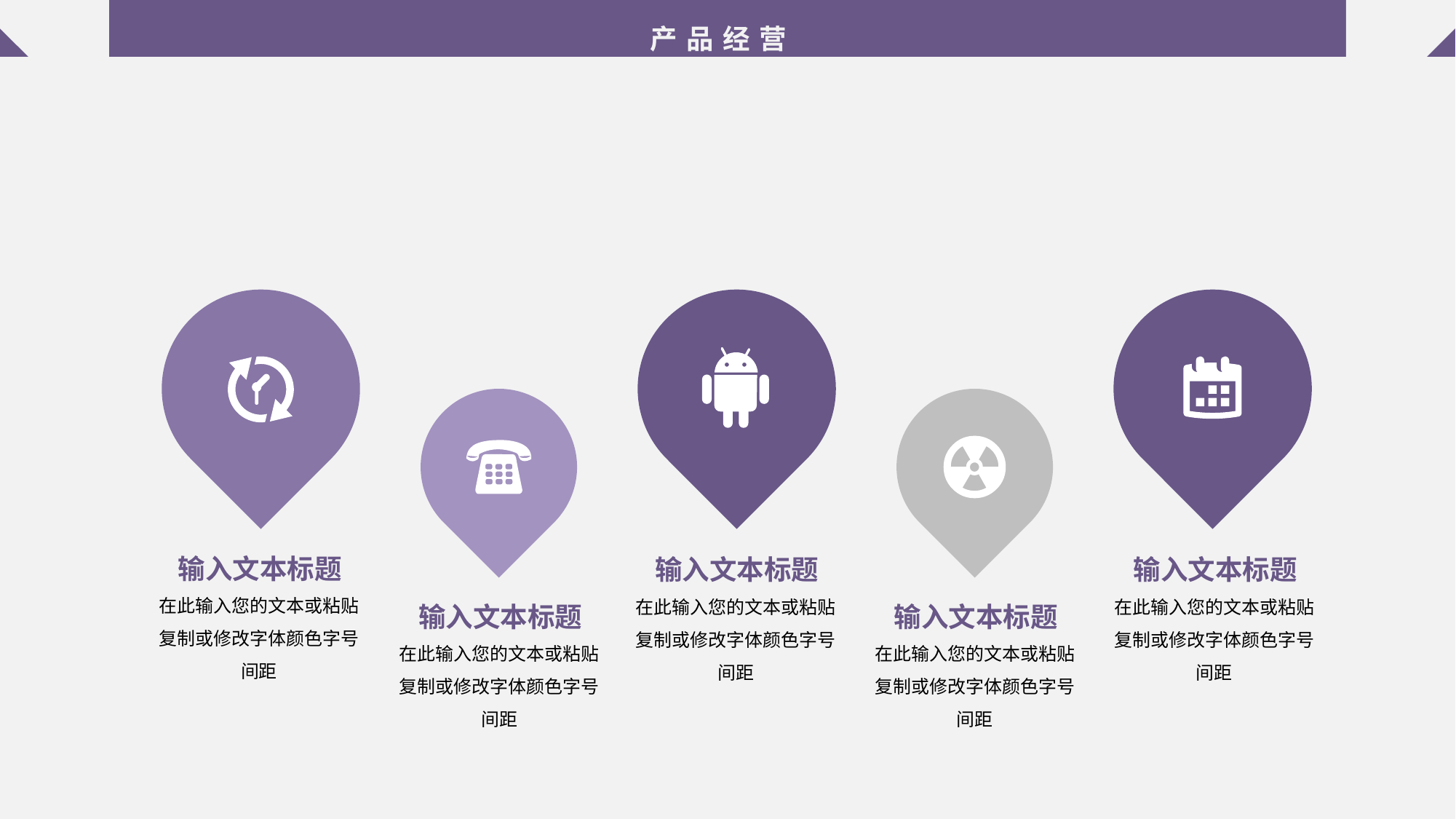

产品经营

输入文本标题
输入文本标题
输入文本标题
在此输入您的文本或粘贴复制或修改字体颜色字号间距
在此输入您的文本或粘贴复制或修改字体颜色字号间距
在此输入您的文本或粘贴复制或修改字体颜色字号间距
输入文本标题
输入文本标题
在此输入您的文本或粘贴复制或修改字体颜色字号间距
在此输入您的文本或粘贴复制或修改字体颜色字号间距